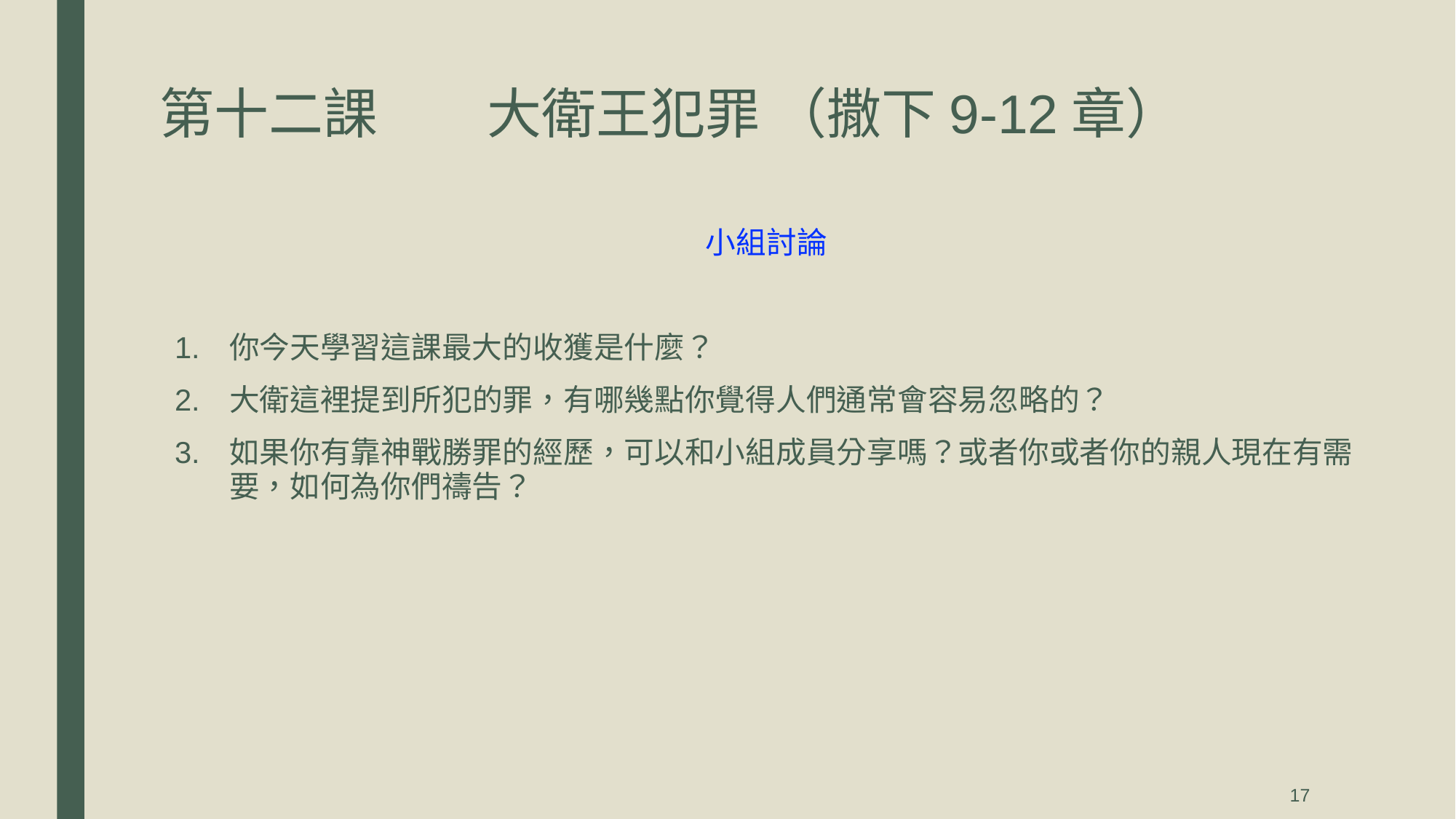

# 第十二課	大衛王犯罪 （撒下9-12章）
小組討論

你今天學習這課最大的收獲是什麼？
大衛這裡提到所犯的罪，有哪幾點你覺得人們通常會容易忽略的？
如果你有靠神戰勝罪的經歷，可以和小組成員分享嗎？或者你或者你的親人現在有需要，如何為你們禱告？
17